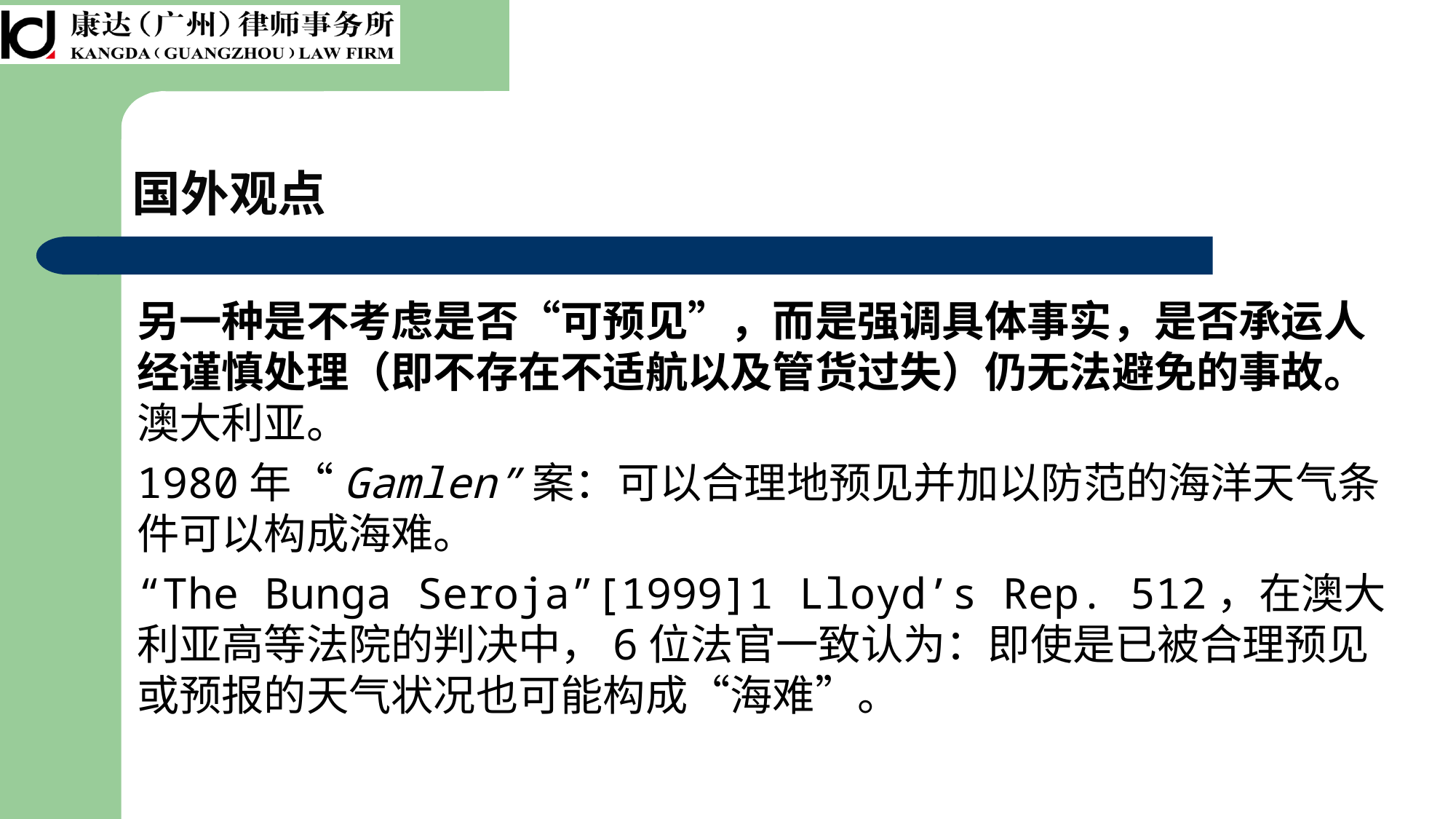

# 国外观点
另一种是不考虑是否“可预见”，而是强调具体事实，是否承运人经谨慎处理（即不存在不适航以及管货过失）仍无法避免的事故。澳大利亚。
1980年“Gamlen”案：可以合理地预见并加以防范的海洋天气条件可以构成海难。
“The Bunga Seroja”[1999]1 Lloyd’s Rep. 512，在澳大利亚高等法院的判决中，6位法官一致认为：即使是已被合理预见或预报的天气状况也可能构成“海难”。